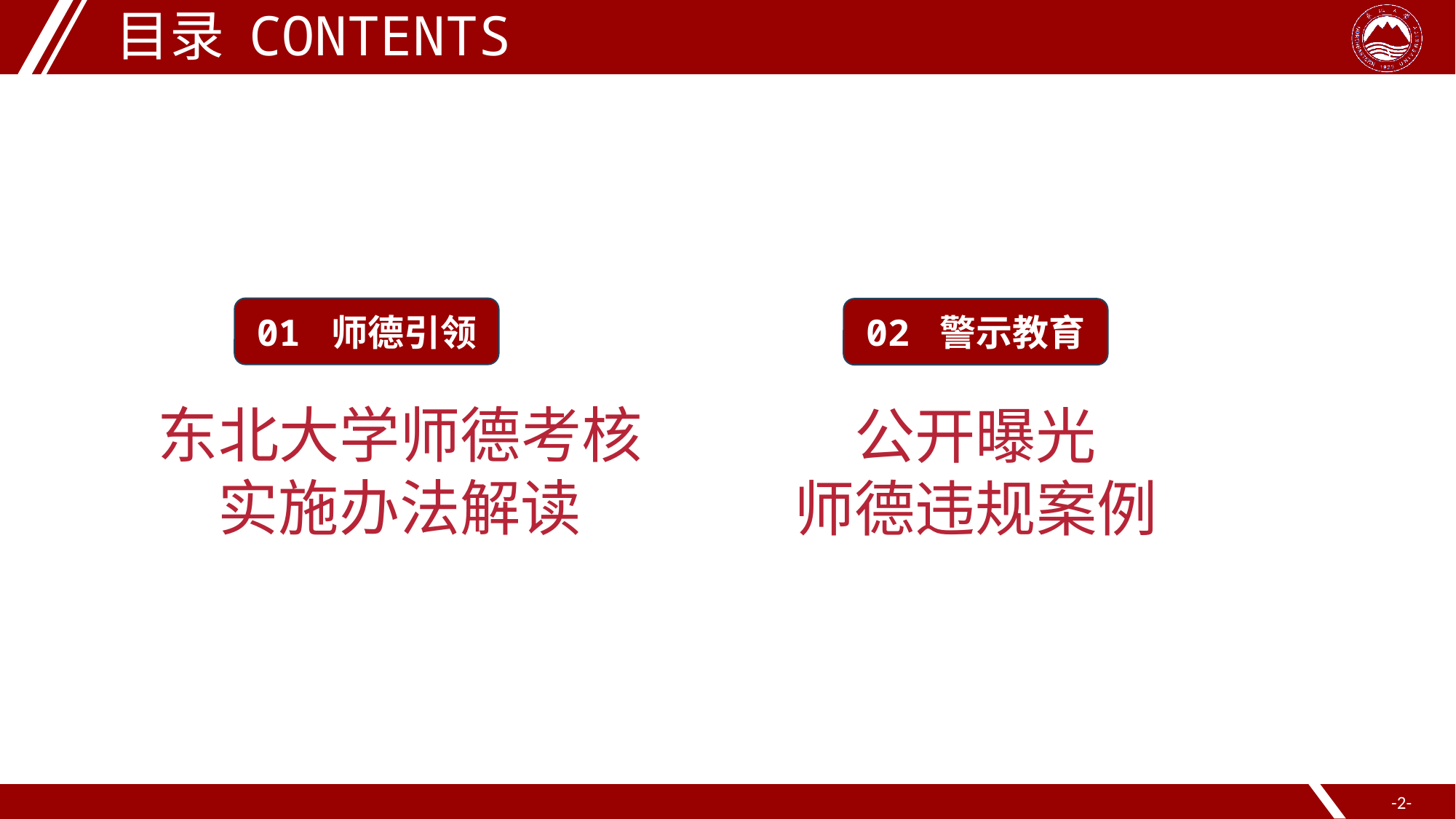

目录 CONTENTS
01 师德引领
02 警示教育
东北大学师德考核实施办法解读
公开曝光
师德违规案例
-2-